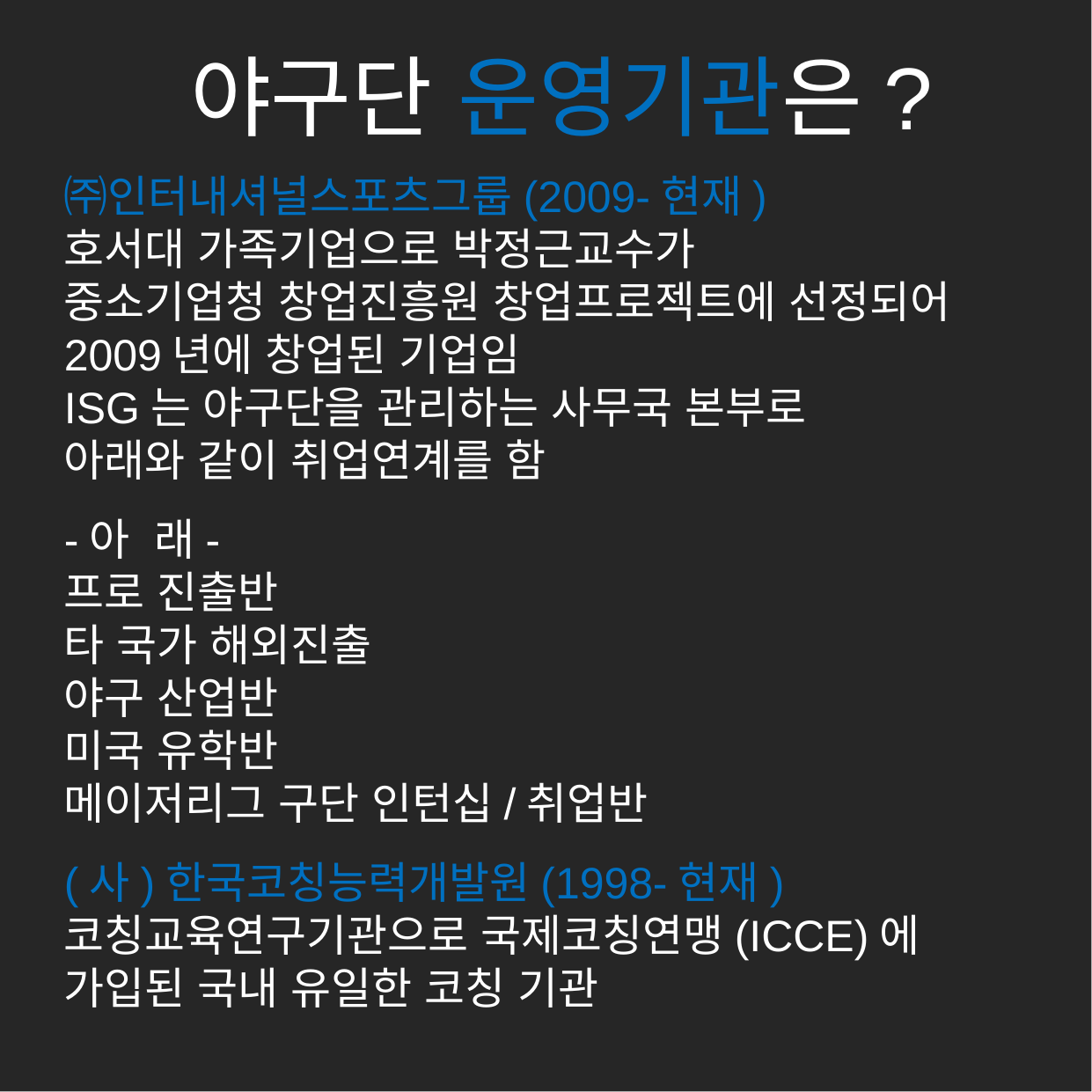

야구단 운영기관은?
#
㈜인터내셔널스포츠그룹(2009-현재)
호서대 가족기업으로 박정근교수가
중소기업청 창업진흥원 창업프로젝트에 선정되어 2009년에 창업된 기업임
ISG는 야구단을 관리하는 사무국 본부로
아래와 같이 취업연계를 함

-아  래-
프로 진출반
타 국가 해외진출
야구 산업반
미국 유학반
메이저리그 구단 인턴십/취업반

(사)한국코칭능력개발원(1998-현재)
코칭교육연구기관으로 국제코칭연맹(ICCE)에 가입된 국내 유일한 코칭 기관